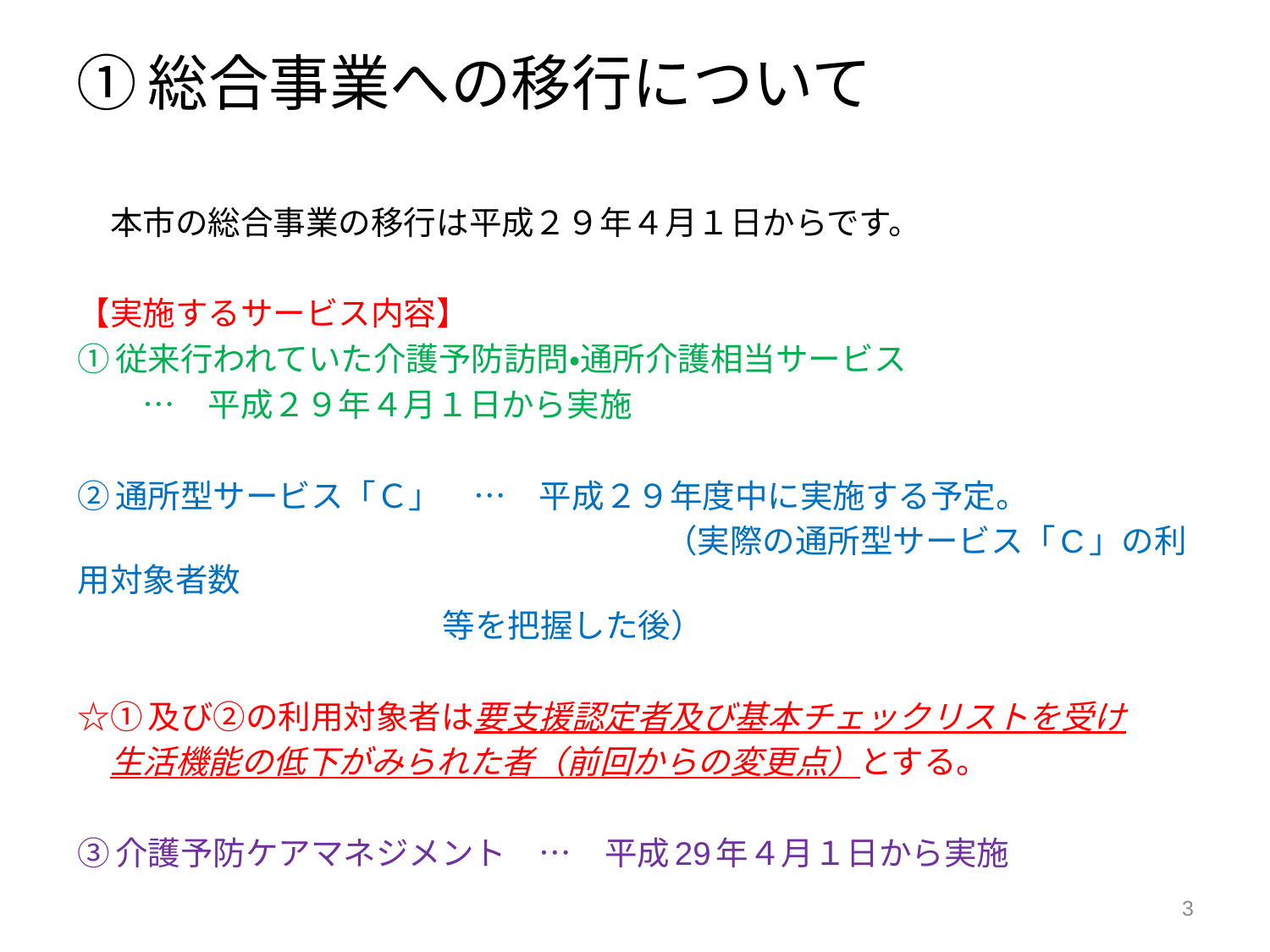

# ①総合事業への移行について
　本市の総合事業の移行は平成２９年４月１日からです。

【実施するサービス内容】
①従来行われていた介護予防訪問・通所介護相当サービス
　　…　平成２９年４月１日から実施

②通所型サービス「Ｃ」　…　平成２９年度中に実施する予定。
　　　　　　　　　　　　　　　　　　（実際の通所型サービス「C」の利用対象者数
                                                  等を把握した後）

☆①及び②の利用対象者は要支援認定者及び基本チェックリストを受け
　生活機能の低下がみられた者（前回からの変更点）とする。

③介護予防ケアマネジメント　…　平成29年４月１日から実施
3